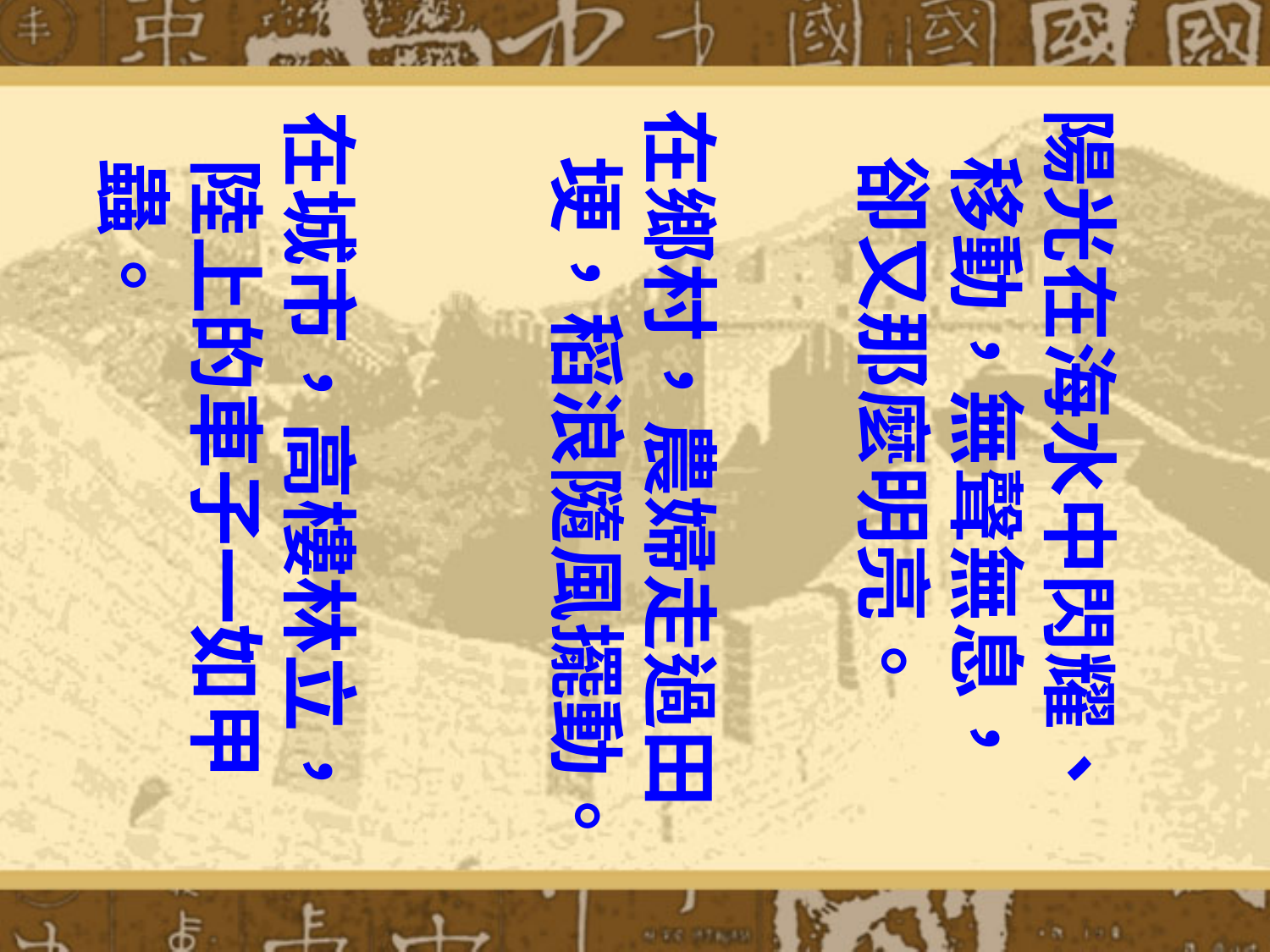

在鄉村，農婦走過田埂，稻浪隨風擺動。
陽光在海水中閃耀、移動，無聲無息，卻又那麼明亮。
在城市，高樓林立，陸上的車子一如甲蟲。